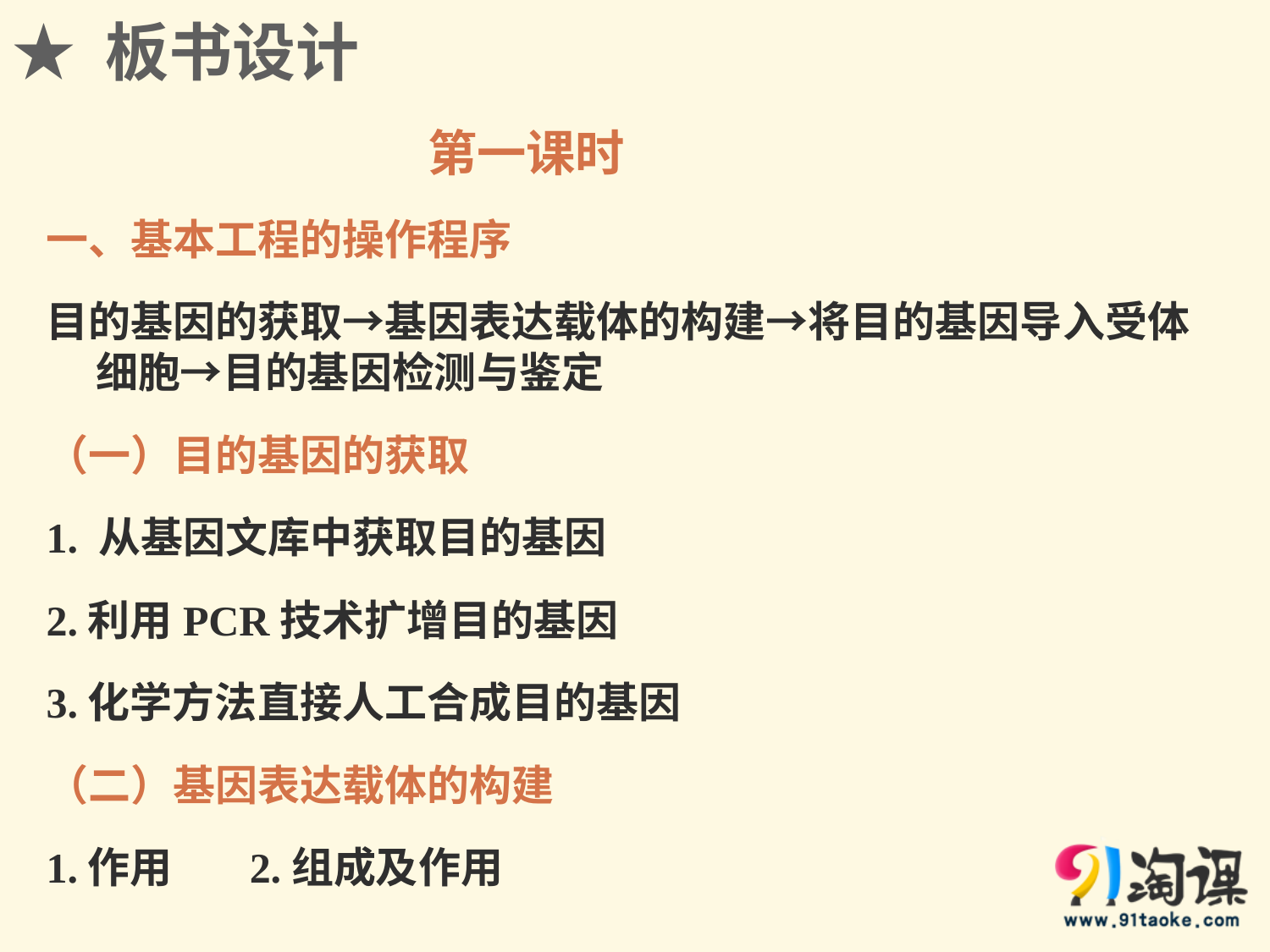

★ 板书设计
                                       第一课时
一、基本工程的操作程序
目的基因的获取→基因表达载体的构建→将目的基因导入受体细胞→目的基因检测与鉴定
（一）目的基因的获取
1. 从基因文库中获取目的基因
2.利用PCR技术扩增目的基因
3.化学方法直接人工合成目的基因
（二）基因表达载体的构建
1.作用       2.组成及作用